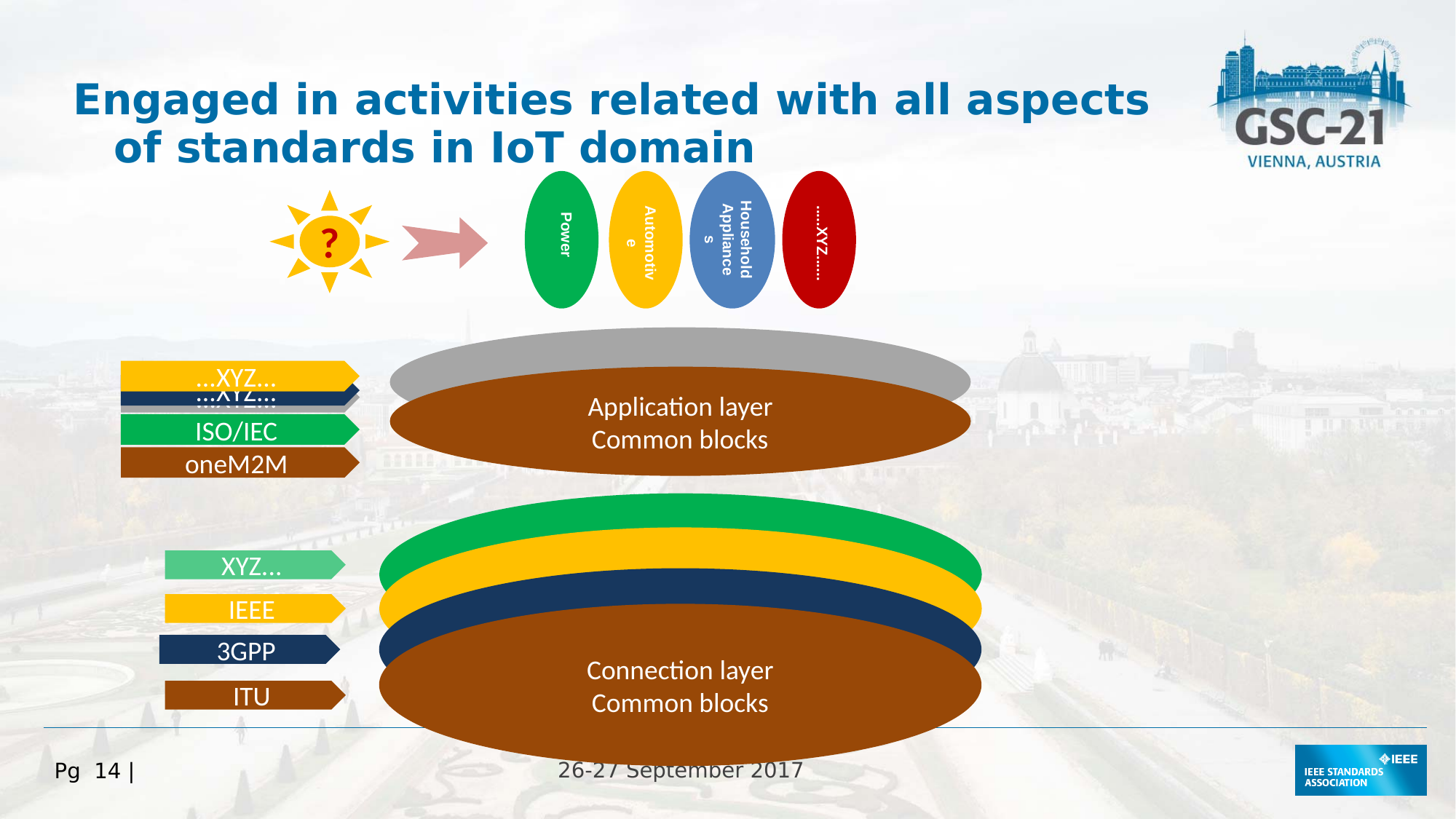

Engaged in activities related with all aspects of standards in IoT domain

Power
?
Household Appliances
Automotive
.....XYZ......

通用积木
...XYZ...
...XYZ...
...XYZ...
ISO/IEC
Application layer
Common blocks
oneM2M
连接层面
通用积木
连接层面
通用积木
XYZ...
连接层面
通用积木
IEEE
Connection layer
Common blocks
3GPP
ITU
Pg  14 |